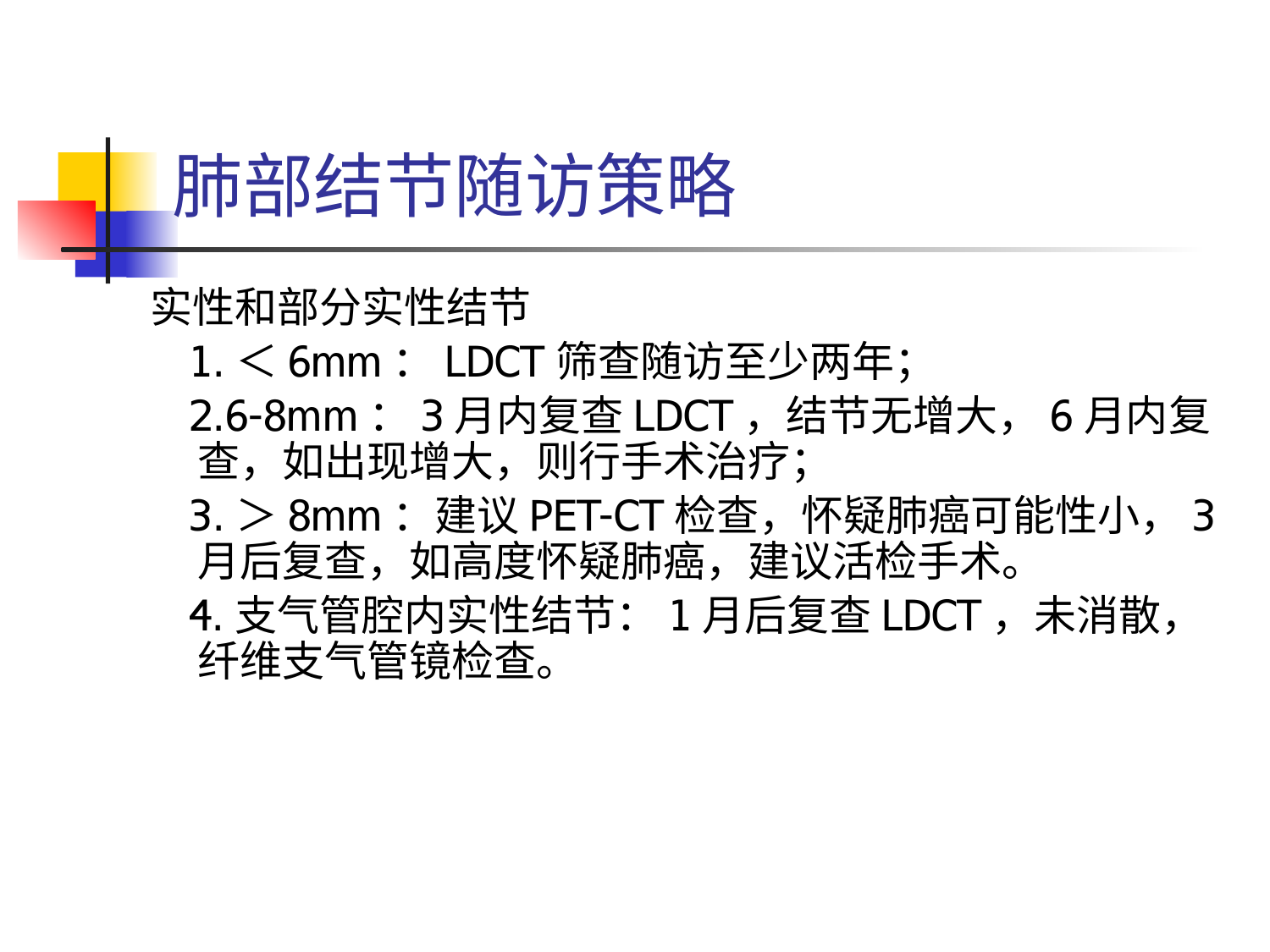

# 肺部结节随访策略
实性和部分实性结节
   1.＜6mm：LDCT筛查随访至少两年；
   2.6-8mm：3月内复查LDCT，结节无增大，6月内复查，如出现增大，则行手术治疗；
   3.＞8mm：建议PET-CT检查，怀疑肺癌可能性小，3月后复查，如高度怀疑肺癌，建议活检手术。
   4.支气管腔内实性结节：1月后复查LDCT，未消散，纤维支气管镜检查。